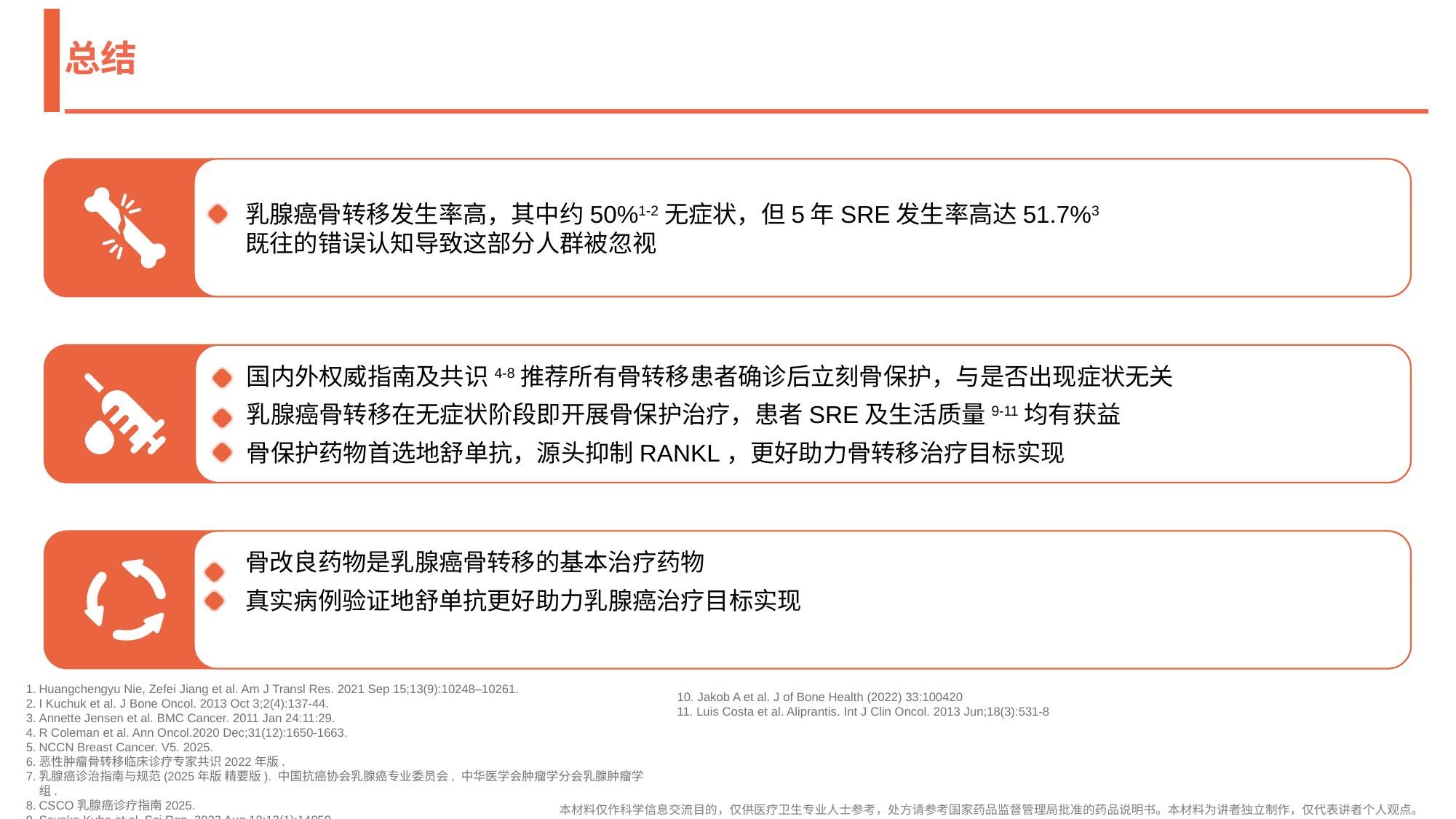

# 总结

乳腺癌骨转移发生率高，其中约50%1-2无症状，但5年SRE发生率高达51.7%3
既往的错误认知导致这部分人群被忽视

国内外权威指南及共识4-8推荐所有骨转移患者确诊后立刻骨保护，与是否出现症状无关
乳腺癌骨转移在无症状阶段即开展骨保护治疗，患者SRE及生活质量9-11均有获益
骨保护药物首选地舒单抗，源头抑制RANKL，更好助力骨转移治疗目标实现

骨改良药物是乳腺癌骨转移的基本治疗药物
真实病例验证地舒单抗更好助力乳腺癌治疗目标实现

Huangchengyu Nie, Zefei Jiang et al. Am J Transl Res. 2021 Sep 15;13(9):10248–10261.
I Kuchuk et al. J Bone Oncol. 2013 Oct 3;2(4):137-44.
Annette Jensen et al. BMC Cancer. 2011 Jan 24:11:29.
R Coleman et al. Ann Oncol.2020 Dec;31(12):1650-1663.
NCCN Breast Cancer. V5. 2025.
恶性肿瘤骨转移临床诊疗专家共识2022年版.
乳腺癌诊治指南与规范(2025年版 精要版). 中国抗癌协会乳腺癌专业委员会, 中华医学会肿瘤学分会乳腺肿瘤学组.
CSCO乳腺癌诊疗指南2025.
Sayaka Kuba et al. Sci Rep. 2022 Aug 18;12(1):14059.

10. Jakob A et al. J of Bone Health (2022) 33:100420
11. Luis Costa et al. Aliprantis. Int J Clin Oncol. 2013 Jun;18(3):531-8